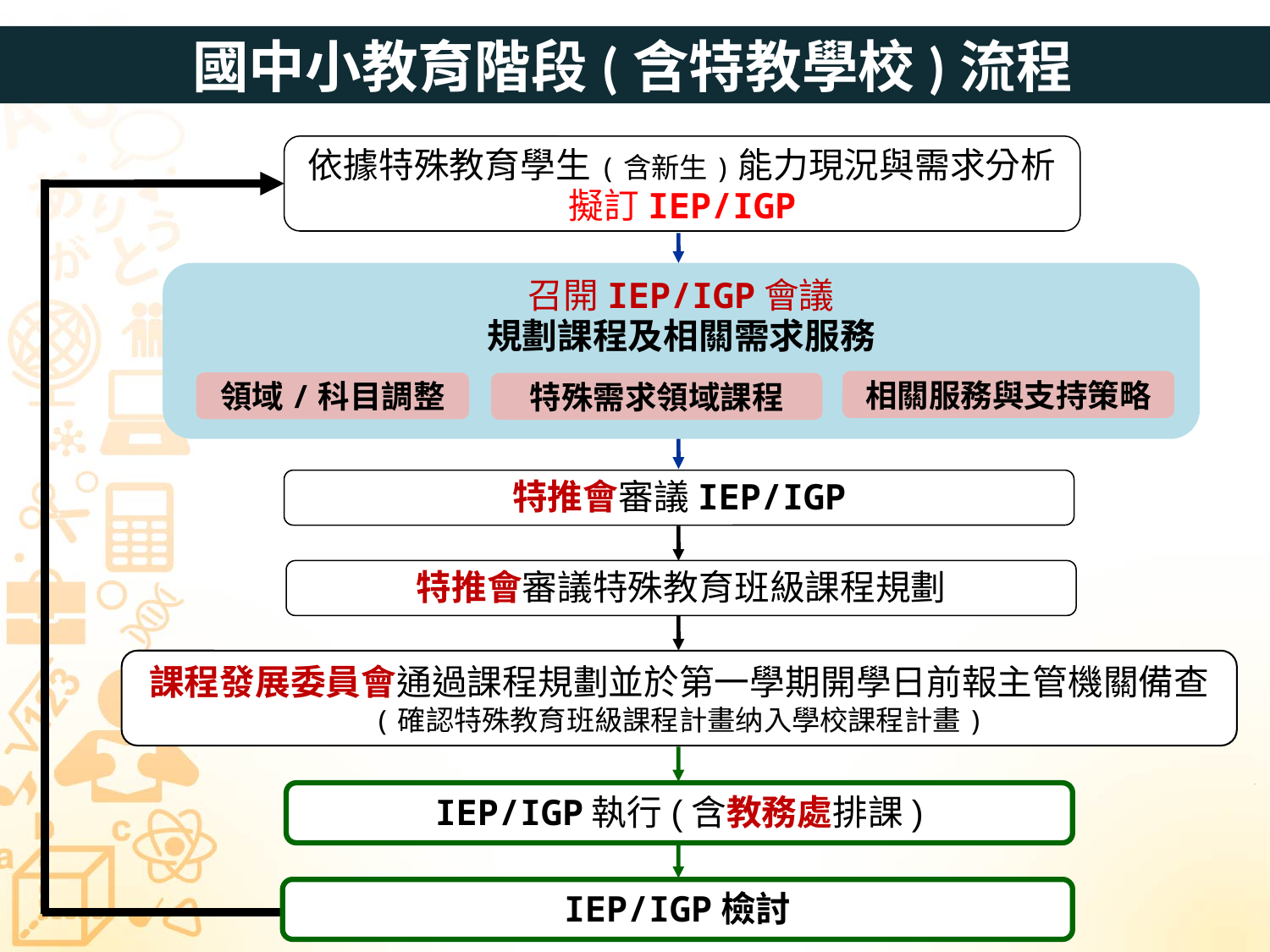

國中小教育階段(含特教學校)流程
依據特殊教育學生(含新生)能力現況與需求分析
擬訂IEP/IGP

特推會審議IEP/IGP

特推會審議特殊教育班級課程規劃

課程發展委員會通過課程規劃並於第一學期開學日前報主管機關備查
(確認特殊教育班級課程計畫纳入學校課程計畫)

召開IEP/IGP會議
規劃課程及相關需求服務

相關服務與支持策略
領域/科目調整
特殊需求領域課程

IEP/IGP執行(含教務處排課)

IEP/IGP檢討